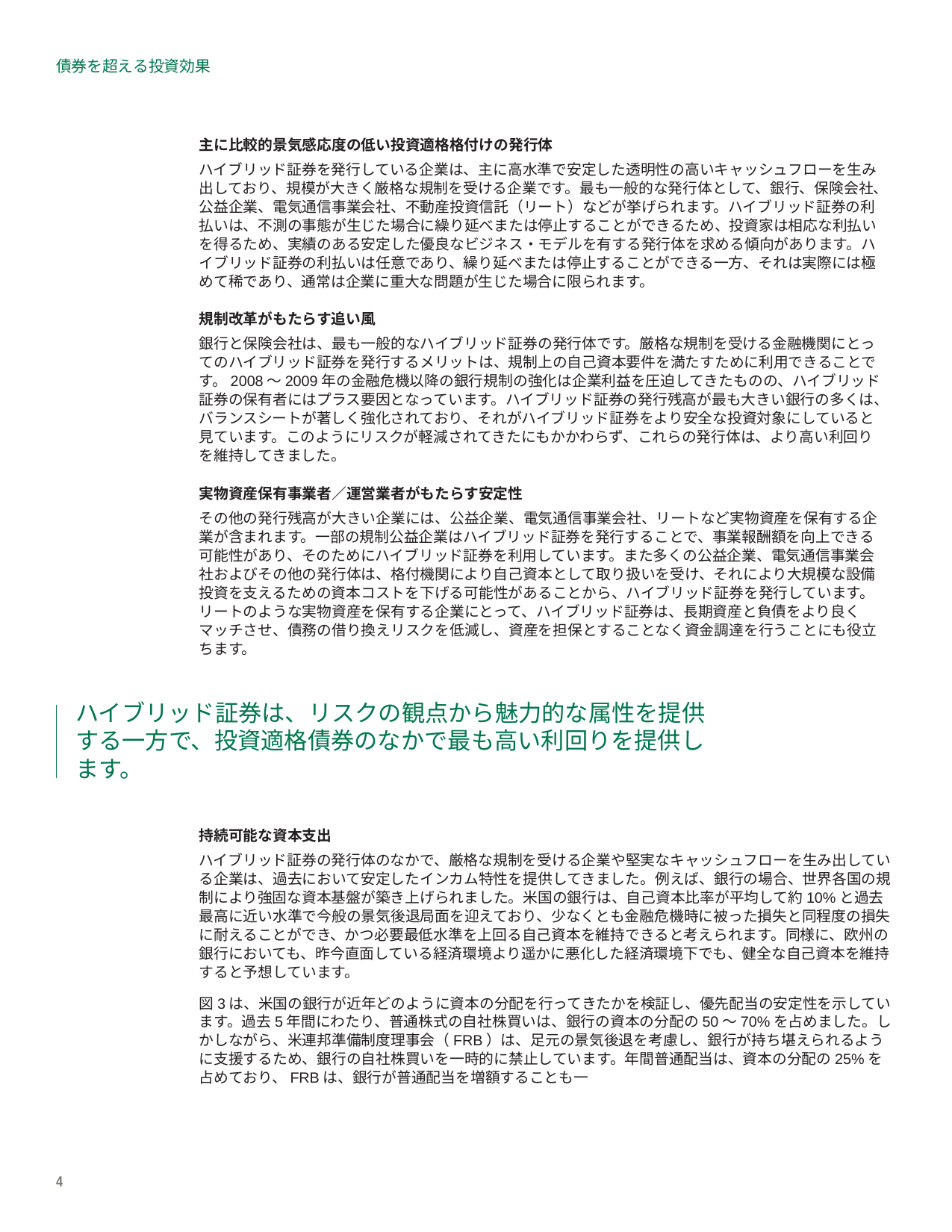

債券を超える投資効果
主に比較的景気感応度の低い投資適格格付けの発行体
ハイブリッド証券を発行している企業は、主に高水準で安定した透明性の高いキャッシュフローを生み出しており、規模が大きく厳格な規制を受ける企業です。最も一般的な発行体として、銀行、保険会社、公益企業、電気通信事業会社、不動産投資信託（リート）などが挙げられます。ハイブリッド証券の利払いは、不測の事態が生じた場合に繰り延べまたは停止することができるため、投資家は相応な利払いを得るため、実績のある安定した優良なビジネス・モデルを有する発行体を求める傾向があります。ハイブリッド証券の利払いは任意であり、繰り延べまたは停止することができる一方、それは実際には極めて稀であり、通常は企業に重大な問題が生じた場合に限られます。

規制改革がもたらす追い風
銀行と保険会社は、最も一般的なハイブリッド証券の発行体です。厳格な規制を受ける金融機関にとってのハイブリッド証券を発行するメリットは、規制上の自己資本要件を満たすために利用できることです。2008～2009年の金融危機以降の銀行規制の強化は企業利益を圧迫してきたものの、ハイブリッド証券の保有者にはプラス要因となっています。ハイブリッド証券の発行残高が最も大きい銀行の多くは、バランスシートが著しく強化されており、それがハイブリッド証券をより安全な投資対象にしていると見ています。このようにリスクが軽減されてきたにもかかわらず、これらの発行体は、より高い利回りを維持してきました。

実物資産保有事業者／運営業者がもたらす安定性
その他の発行残高が大きい企業には、公益企業、電気通信事業会社、リートなど実物資産を保有する企業が含まれます。一部の規制公益企業はハイブリッド証券を発行することで、事業報酬額を向上できる可能性があり、そのためにハイブリッド証券を利用しています。また多くの公益企業、電気通信事業会社およびその他の発行体は、格付機関により自己資本として取り扱いを受け、それにより大規模な設備投資を支えるための資本コストを下げる可能性があることから、ハイブリッド証券を発行しています。リートのような実物資産を保有する企業にとって、ハイブリッド証券は、長期資産と負債をより良くマッチさせ、債務の借り換えリスクを低減し、資産を担保とすることなく資金調達を行うことにも役立ちます。
ハイブリッド証券は、リスクの観点から魅力的な属性を提供する一方で、投資適格債券のなかで最も高い利回りを提供します。

持続可能な資本支出
ハイブリッド証券の発行体のなかで、厳格な規制を受ける企業や堅実なキャッシュフローを生み出している企業は、過去において安定したインカム特性を提供してきました。例えば、銀行の場合、世界各国の規制により強固な資本基盤が築き上げられました。米国の銀行は、自己資本比率が平均して約10%と過去最高に近い水準で今般の景気後退局面を迎えており、少なくとも金融危機時に被った損失と同程度の損失に耐えることができ、かつ必要最低水準を上回る自己資本を維持できると考えられます。同様に、欧州の銀行においても、昨今直面している経済環境より遥かに悪化した経済環境下でも、健全な自己資本を維持すると予想しています。
図3は、米国の銀行が近年どのように資本の分配を行ってきたかを検証し、優先配当の安定性を示しています。過去5年間にわたり、普通株式の自社株買いは、銀行の資本の分配の50～70%を占めました。しかしながら、米連邦準備制度理事会（FRB）は、足元の景気後退を考慮し、銀行が持ち堪えられるように支援するため、銀行の自社株買いを一時的に禁止しています。年間普通配当は、資本の分配の25%を占めており、FRBは、銀行が普通配当を増額することも一
4